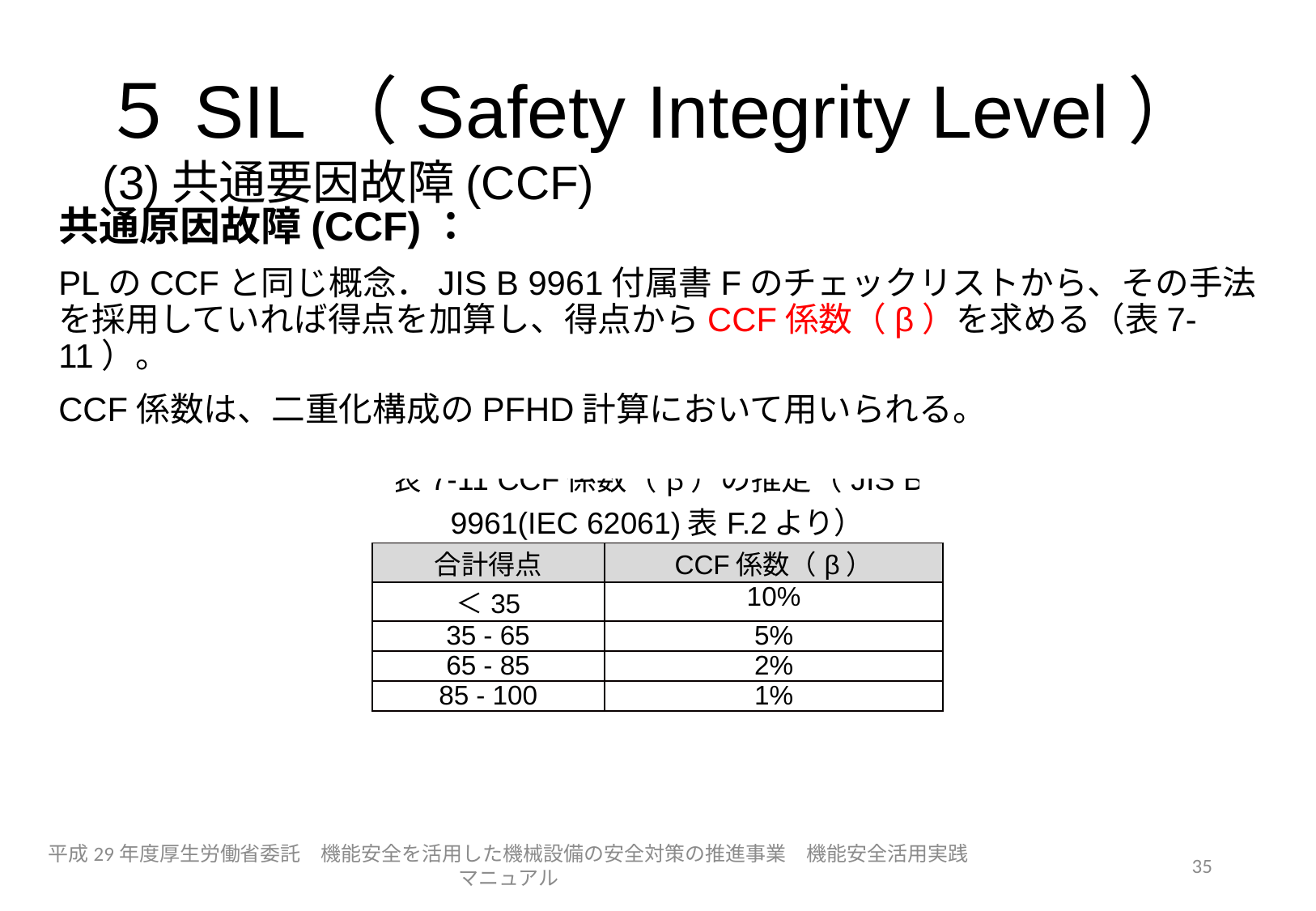

# ５SIL（Safety Integrity Level） (3)共通要因故障(CCF)
共通原因故障(CCF)：
PLのCCFと同じ概念．JIS B 9961付属書Fのチェックリストから、その手法を採用していれば得点を加算し、得点からCCF係数（β）を求める（表7-11）。
CCF係数は、二重化構成のPFHD計算において用いられる。
| 表7-11 CCF係数（β）の推定（JIS B 9961(IEC 62061)表F.2より） |  |
| --- | --- |
| 合計得点 | CCF係数（β） |
| ＜35 | 10% |
| 35 - 65 | 5% |
| 65 - 85 | 2% |
| 85 - 100 | 1% |
平成29年度厚生労働省委託　機能安全を活用した機械設備の安全対策の推進事業　機能安全活用実践マニュアル
35